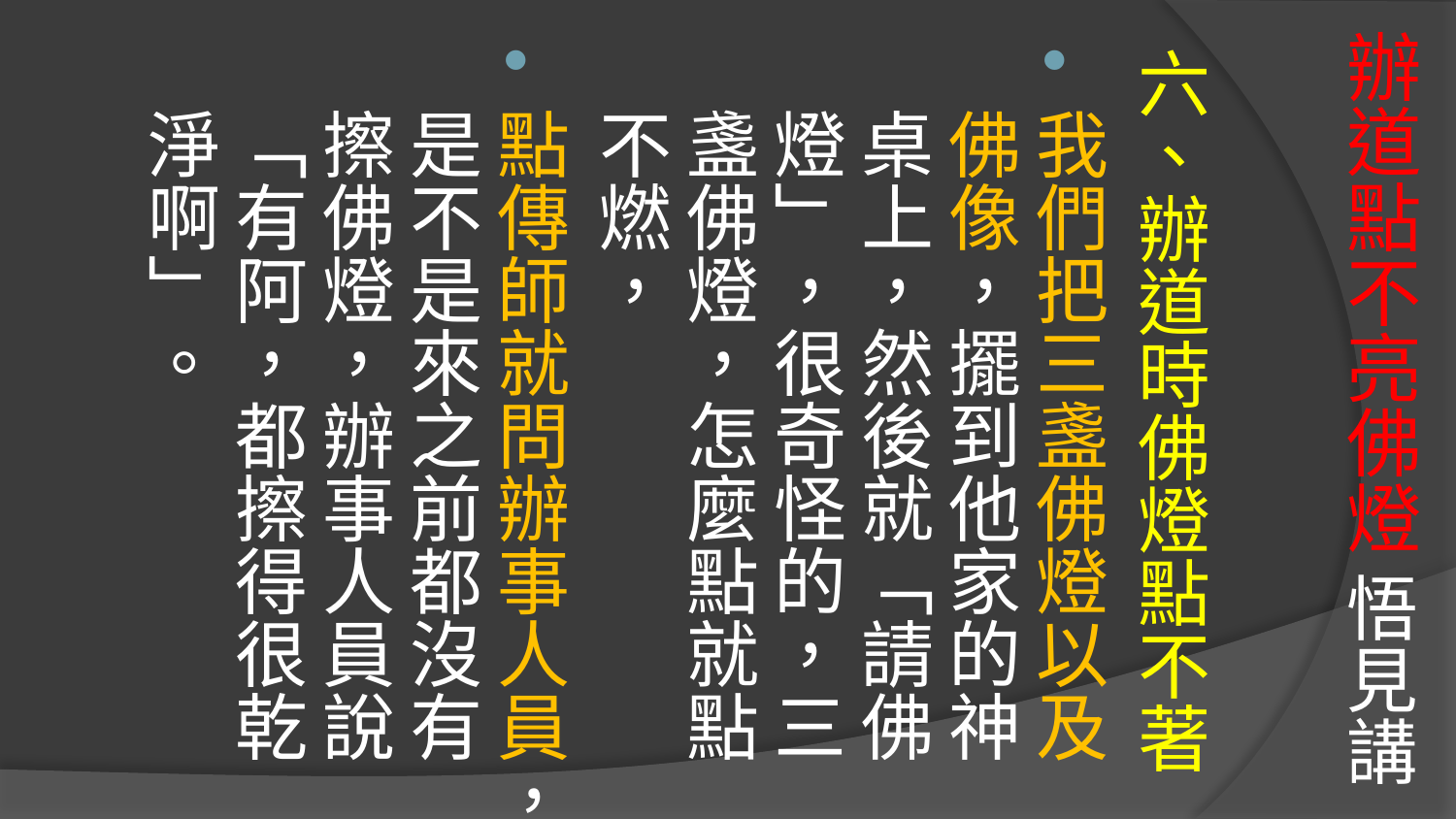

# 辦道點不亮佛燈 悟見講
六、辦道時佛燈點不著
我們把三盞佛燈以及佛像，擺到他家的神桌上，然後就「請佛燈」，很奇怪的，三盞佛燈，怎麼點就點不燃，
點傳師就問辦事人員，是不是來之前都沒有擦佛燈，辦事人員說「有阿，都擦得很乾淨啊」。